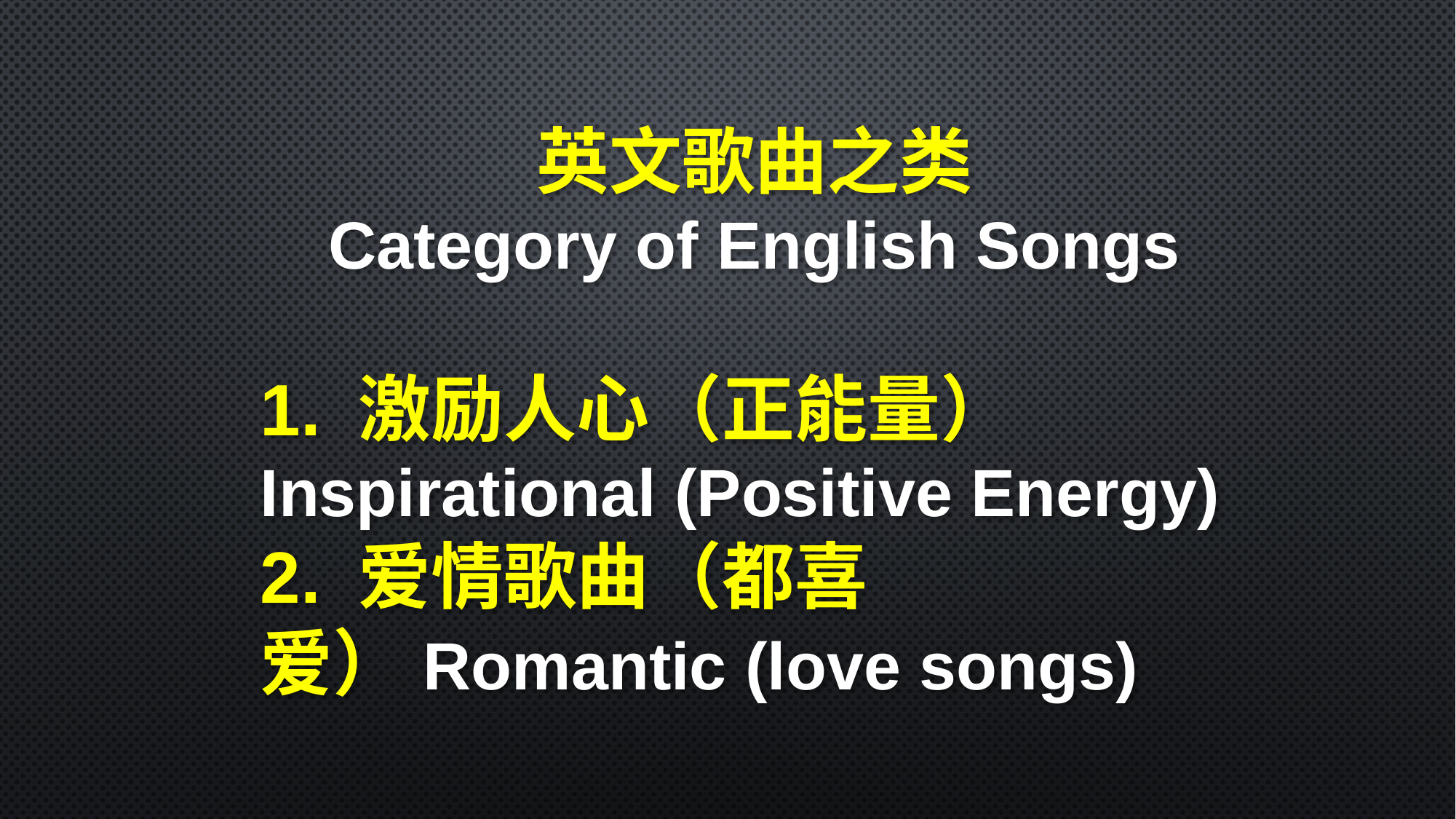

英文歌曲之类
Category of English Songs

1. 激励人心（正能量）	 Inspirational (Positive Energy)
2. 爱情歌曲（都喜爱）Romantic (love songs)